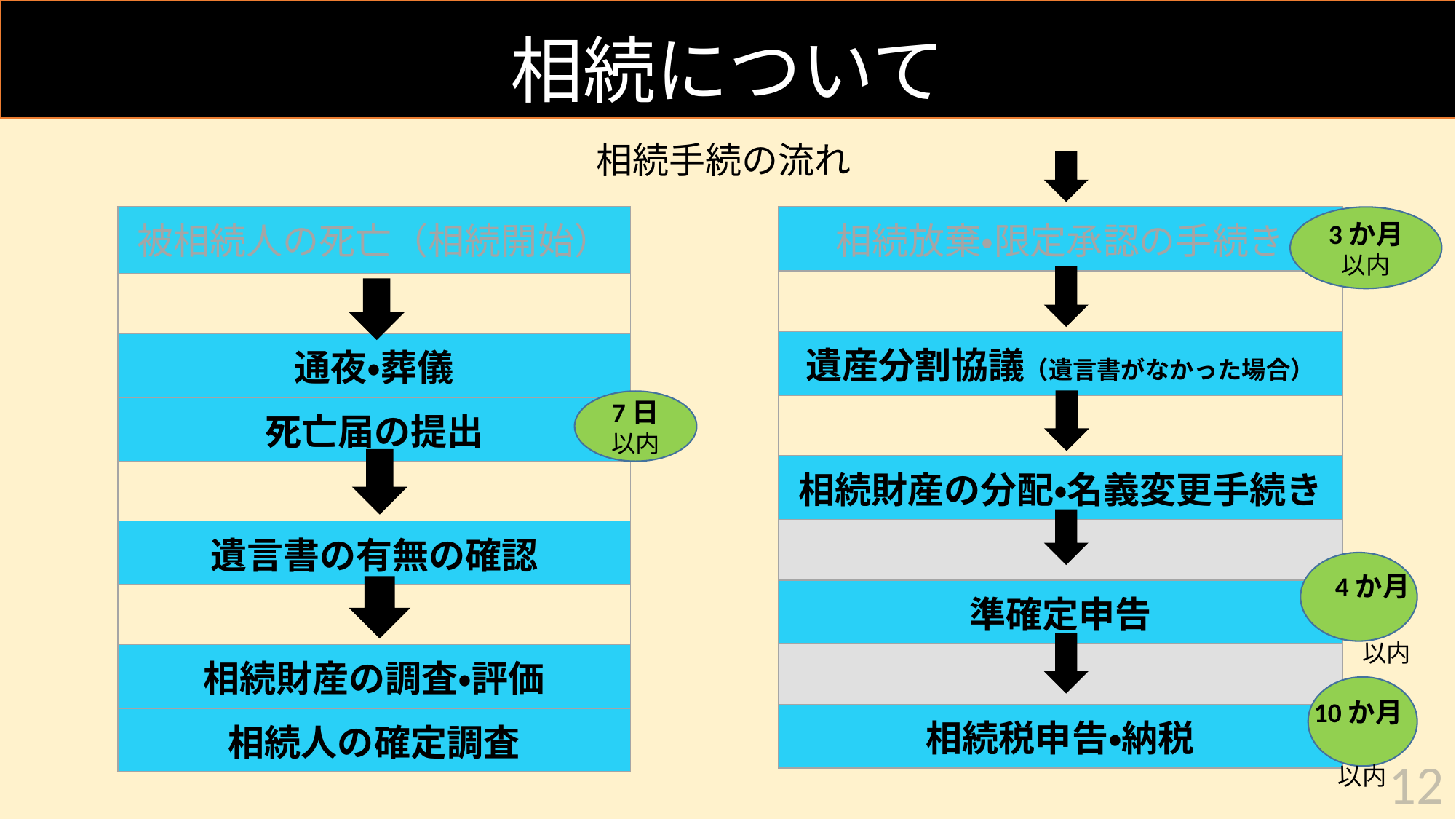

# 相続について
相続手続の流れ

| 被相続人の死亡（相続開始） |
| --- |
|  |
| 通夜・葬儀 |
| 死亡届の提出 |
|  |
| 遺言書の有無の確認 |
|  |
| 相続財産の調査・評価 |
| 相続人の確定調査 |
3か月以内
| 相続放棄・限定承認の手続き |
| --- |
|  |
| 遺産分割協議（遺言書がなかった場合） |
|  |
| 相続財産の分配・名義変更手続き |
|  |
| 準確定申告 |
|  |
| 相続税申告・納税 |

7日以内

4か月　　　　以内

10か月
　以内
12